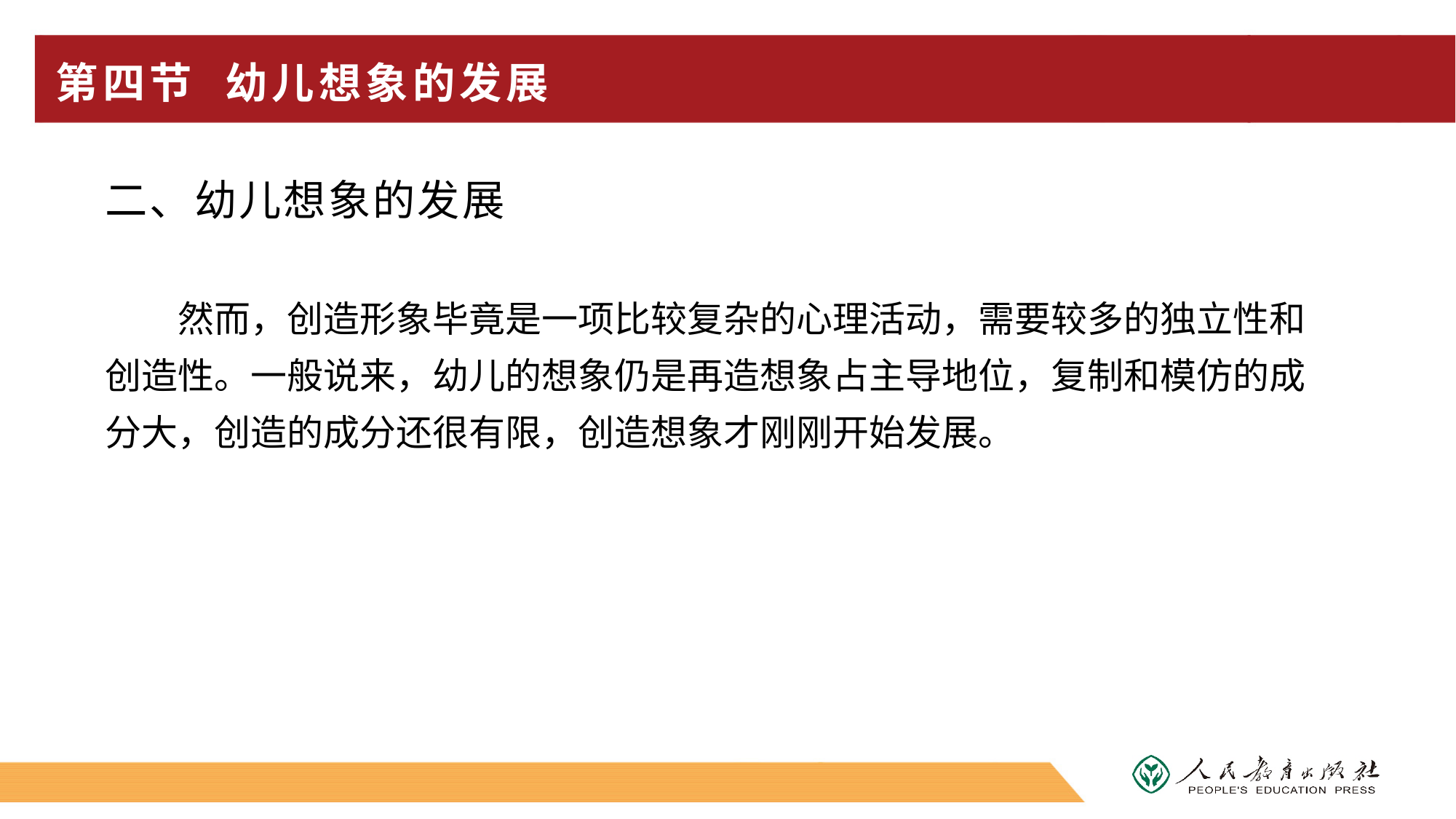

# 第四节  幼儿想象的发展
二、幼儿想象的发展
然而，创造形象毕竟是一项比较复杂的心理活动，需要较多的独立性和创造性。一般说来，幼儿的想象仍是再造想象占主导地位，复制和模仿的成分大，创造的成分还很有限，创造想象才刚刚开始发展。